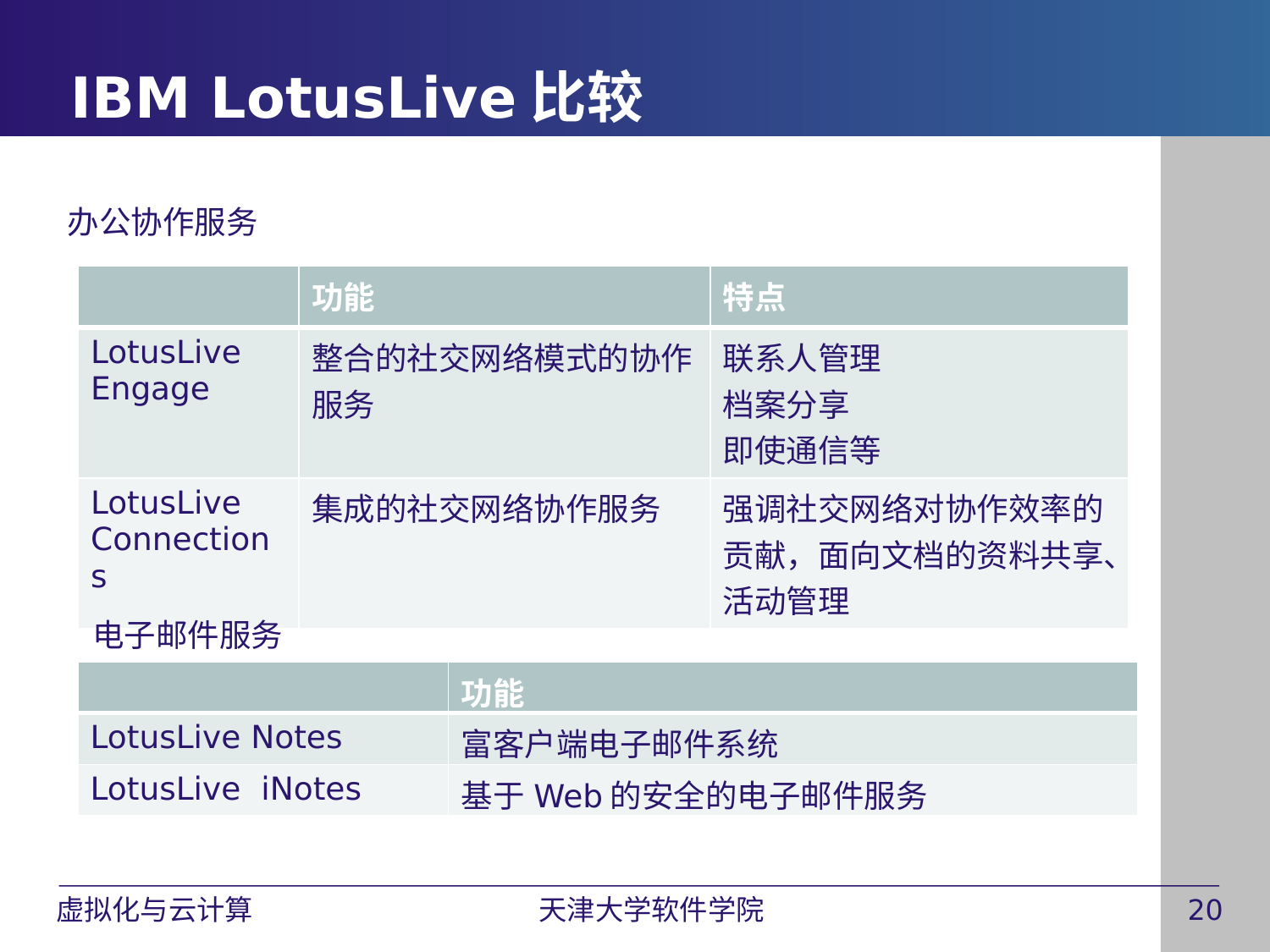

# IBM LotusLive比较
办公协作服务
|  | 功能 | 特点 |
| --- | --- | --- |
| LotusLive Engage | 整合的社交网络模式的协作服务 | 联系人管理 档案分享 即使通信等 |
| LotusLive Connections | 集成的社交网络协作服务 | 强调社交网络对协作效率的贡献，面向文档的资料共享、活动管理 |
电子邮件服务
|  | 功能 |
| --- | --- |
| LotusLive Notes | 富客户端电子邮件系统 |
| LotusLive iNotes | 基于Web的安全的电子邮件服务 |